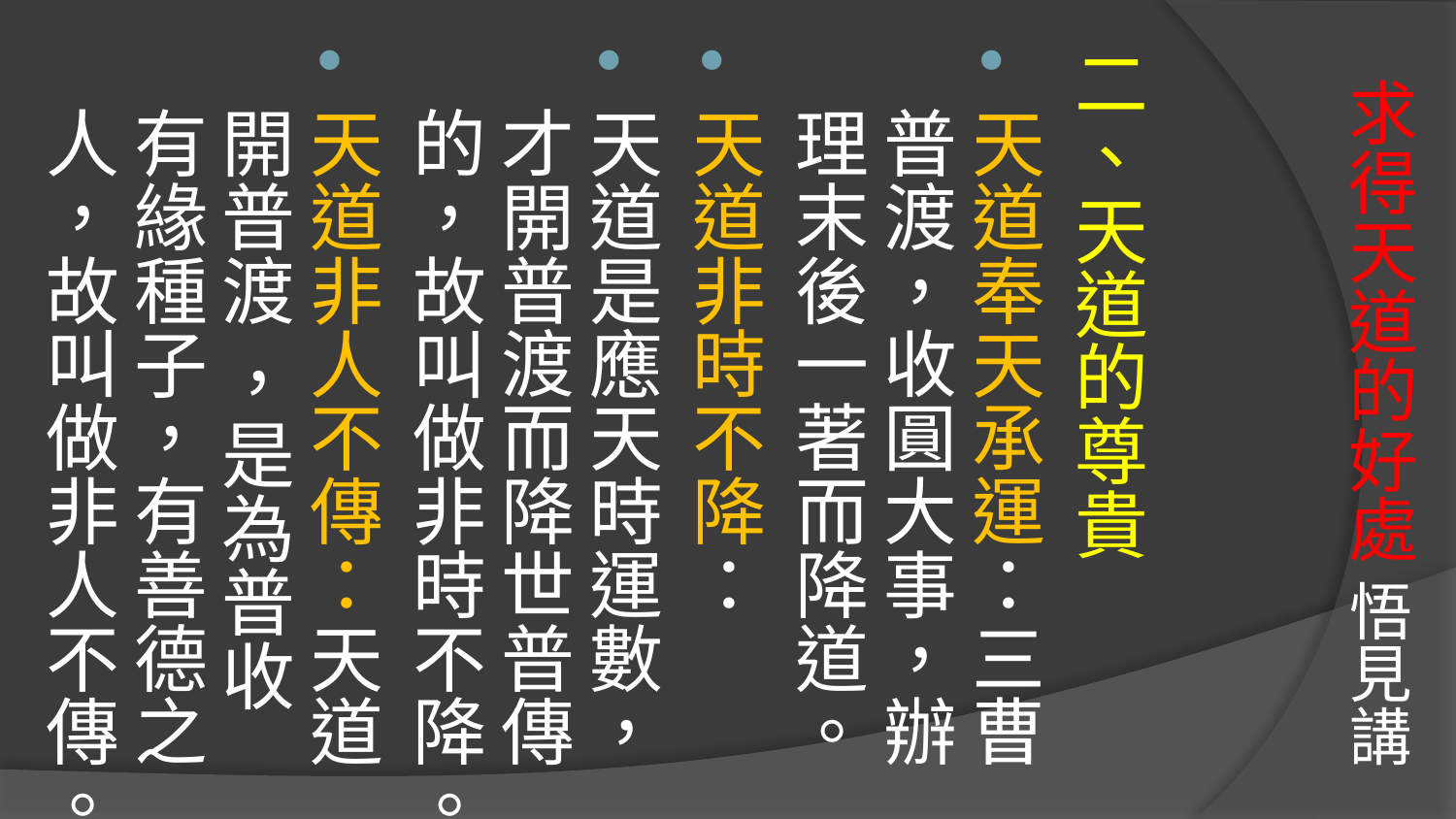

# 求得天道的好處 悟見講
二、天道的尊貴
天道奉天承運：三曹普渡，收圓大事，辦理末後一著而降道。
天道非時不降：
天道是應天時運數，才開普渡而降世普傳的，故叫做非時不降。
天道非人不傳：天道開普渡 ，是為普收有緣種子，有善德之人，故叫做非人不傳。